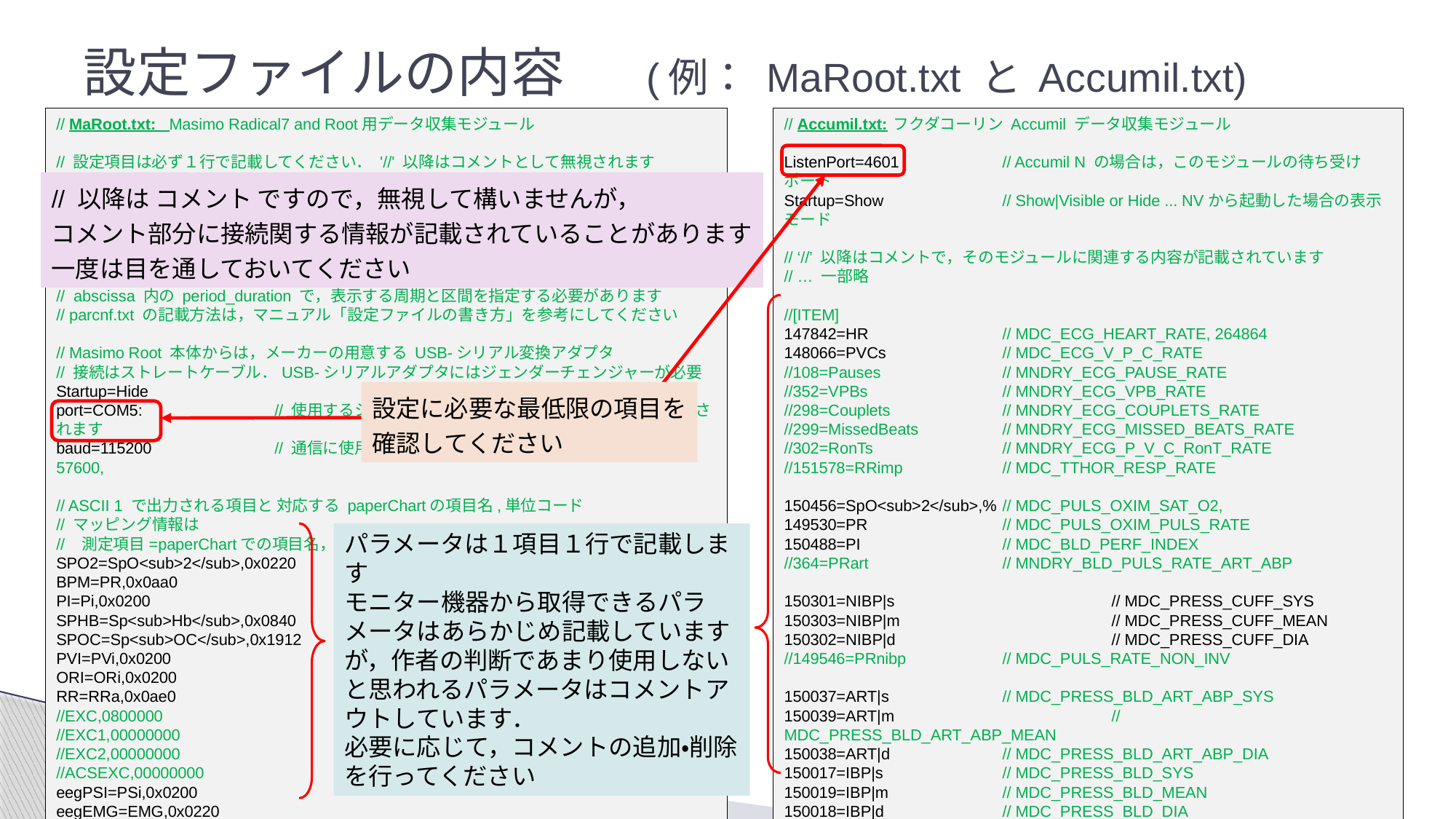

# 設定ファイルの内容	(例： MaRoot.txt と Accumil.txt)
// MaRoot.txt:   Masimo Radical7 and Root用データ収集モジュール

// 設定項目は必ず１行で記載してください． '//' 以降はコメントとして無視されます
// 改行あるいは空白だけの行も無視されます

// このファイルによる設定で，数値データとしてpaperChartに送信されます．
// （バイタル欄でマウスオーバーすると 測定値がポップアップされます）
// バイタル欄にデータをプロットするためには
//  parcnf.txt の parameters 内で シンボル を定義し(必須です)，
//  abscissa 内の period_duration で，表示する周期と区間を指定する必要があります
// parcnf.txt の記載方法は，マニュアル「設定ファイルの書き方」を参考にしてください

// Masimo Root 本体からは，メーカーの用意する USB-シリアル変換アダプタ
// 接続はストレートケーブル．USB-シリアルアダプタにはジェンダーチェンジャーが必要
Startup=Hide
port=COM5:		// 使用するシリアルポート．dircnf.txt の port=指定が優先されます
baud=115200		// 通信に使用するBaudRate．921600(*), 230400, 115200, 57600,

// ASCII 1 で出力される項目と 対応する paperChartの項目名,単位コード
// マッピング情報は
//   測定項目=paperChartでの項目名，単位(コード)
SPO2=SpO<sub>2</sub>,0x0220
BPM=PR,0x0aa0
PI=Pi,0x0200
SPHB=Sp<sub>Hb</sub>,0x0840
SPOC=Sp<sub>OC</sub>,0x1912
PVI=PVi,0x0200
ORI=ORi,0x0200
RR=RRa,0x0ae0
//EXC,0800000
//EXC1,00000000
//EXC2,00000000
//ACSEXC,00000000
eegPSI=PSi,0x0200
eegEMG=EMG,0x0220
eegSR=SR,0x0200
// Accumil.txt:	フクダコーリン Accumil データ収集モジュール

ListenPort=4601	// Accumil N の場合は，このモジュールの待ち受けポート
Startup=Show		// Show|Visible or Hide ... NVから起動した場合の表示モード

// ‘//’ 以降はコメントで，そのモジュールに関連する内容が記載されています
// … 一部略

//[ITEM]
147842=HR		// MDC_ECG_HEART_RATE, 264864
148066=PVCs		// MDC_ECG_V_P_C_RATE
//108=Pauses		// MNDRY_ECG_PAUSE_RATE
//352=VPBs		// MNDRY_ECG_VPB_RATE
//298=Couplets		// MNDRY_ECG_COUPLETS_RATE
//299=MissedBeats	// MNDRY_ECG_MISSED_BEATS_RATE
//302=RonTs		// MNDRY_ECG_P_V_C_RonT_RATE
//151578=RRimp	// MDC_TTHOR_RESP_RATE

150456=SpO<sub>2</sub>,%	// MDC_PULS_OXIM_SAT_O2,
149530=PR		// MDC_PULS_OXIM_PULS_RATE
150488=PI		// MDC_BLD_PERF_INDEX
//364=PRart		// MNDRY_BLD_PULS_RATE_ART_ABP

150301=NIBP|s		// MDC_PRESS_CUFF_SYS
150303=NIBP|m		// MDC_PRESS_CUFF_MEAN
150302=NIBP|d		// MDC_PRESS_CUFF_DIA
//149546=PRnibp	// MDC_PULS_RATE_NON_INV

150037=ART|s		// MDC_PRESS_BLD_ART_ABP_SYS
150039=ART|m		// MDC_PRESS_BLD_ART_ABP_MEAN
150038=ART|d		// MDC_PRESS_BLD_ART_ABP_DIA
150017=IBP|s		// MDC_PRESS_BLD_SYS
150019=IBP|m		// MDC_PRESS_BLD_MEAN
150018=IBP|d		// MDC_PRESS_BLD_DIA

設定に必要な最低限の項目を
確認してください

// 以降は コメント ですので，無視して構いませんが，
コメント部分に接続関する情報が記載されていることがあります
一度は目を通しておいてください

パラメータは１項目１行で記載します
モニター機器から取得できるパラメータはあらかじめ記載していますが，作者の判断であまり使用しないと思われるパラメータはコメントアウトしています．
必要に応じて，コメントの追加・削除を行ってください